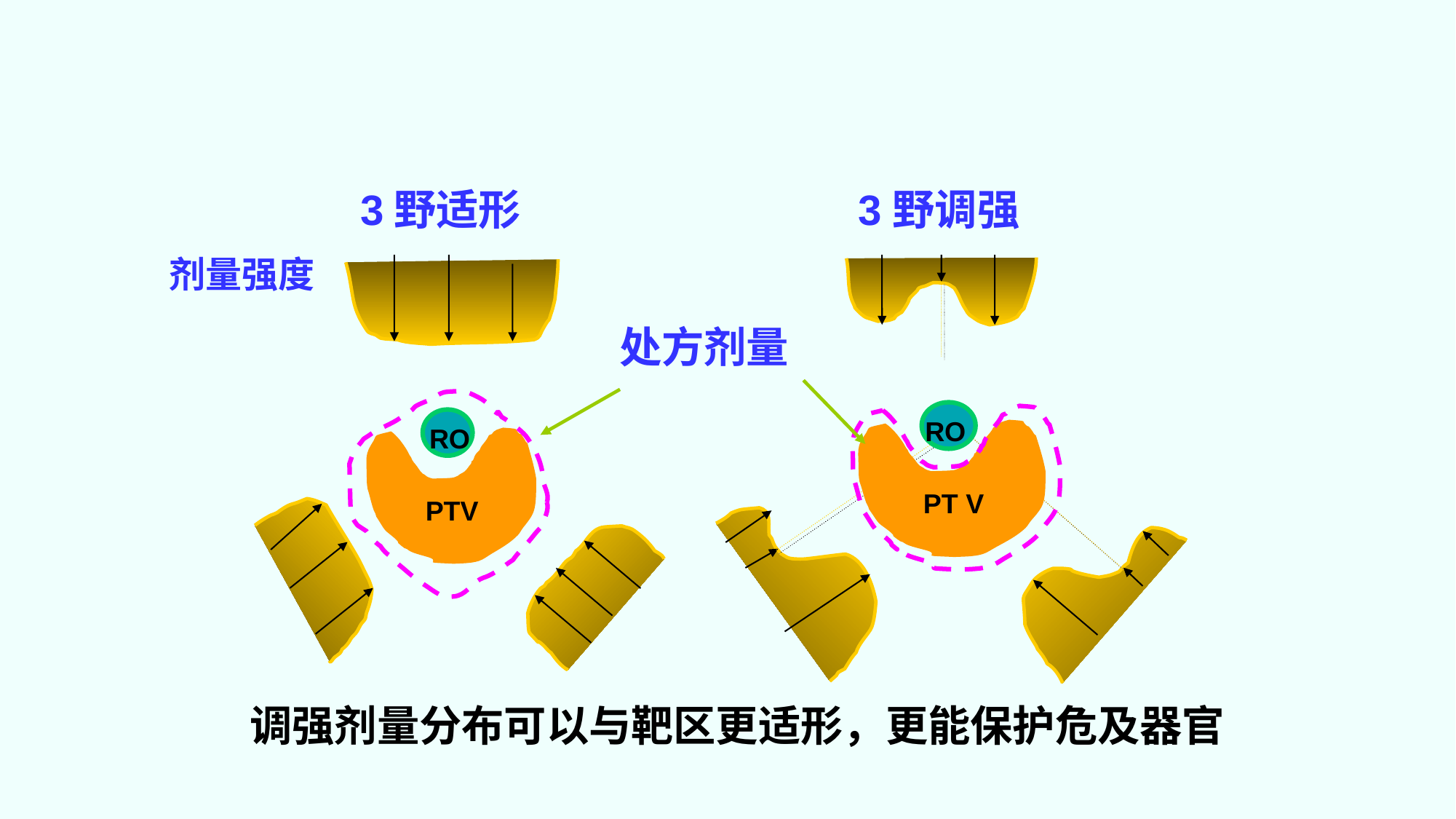

3野适形
3野调强
剂量强度

RO

PTV

 RO

PT V

处方剂量

调强剂量分布可以与靶区更适形，更能保护危及器官